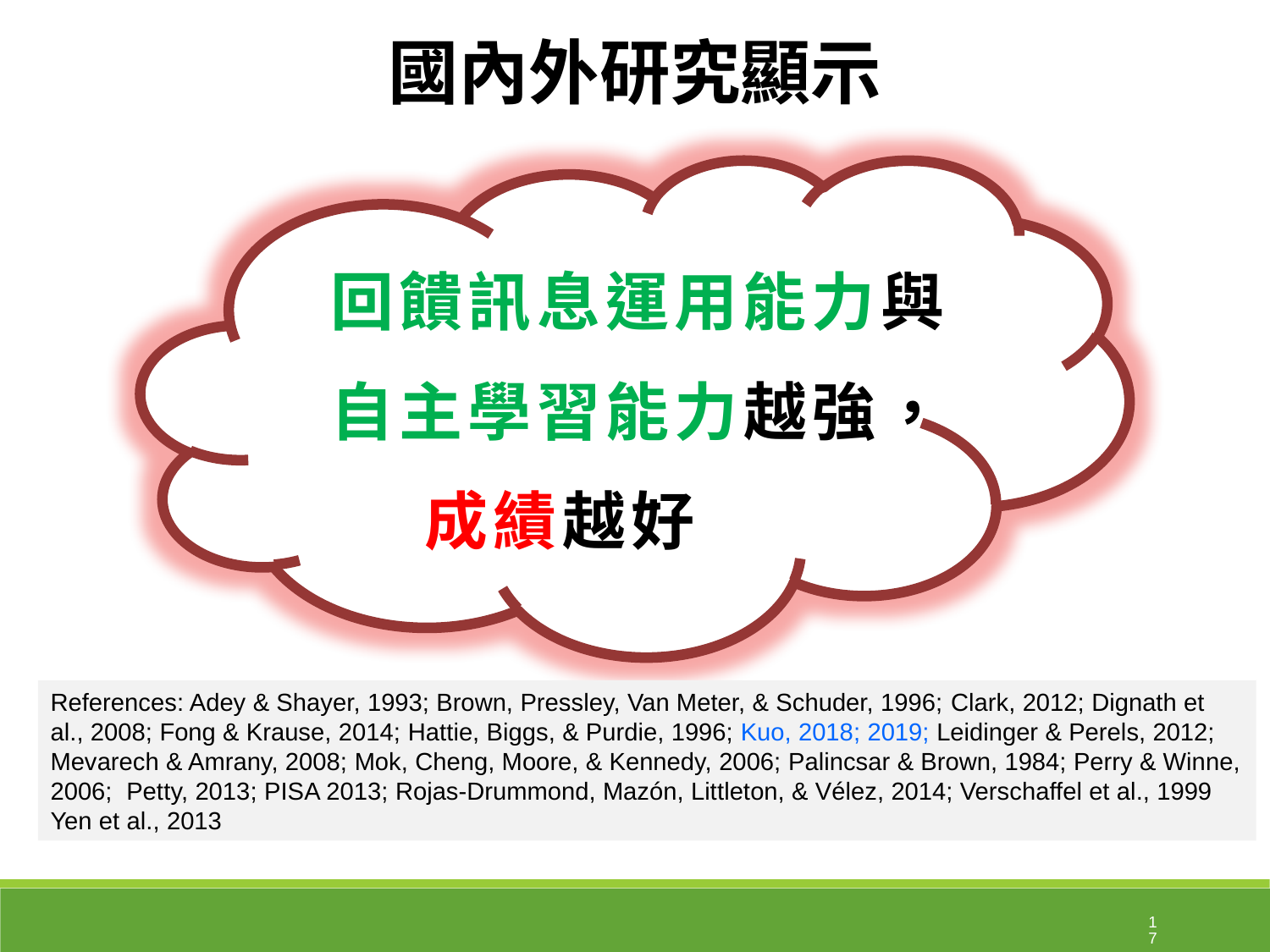

國內外研究顯示

回饋訊息運用能力與
自主學習能力越強，
    成績越好
References: Adey & Shayer, 1993; Brown, Pressley, Van Meter, & Schuder, 1996; Clark, 2012; Dignath et al., 2008; Fong & Krause, 2014; Hattie, Biggs, & Purdie, 1996; Kuo, 2018; 2019; Leidinger & Perels, 2012; Mevarech & Amrany, 2008; Mok, Cheng, Moore, & Kennedy, 2006; Palincsar & Brown, 1984; Perry & Winne, 2006;  Petty, 2013; PISA 2013; Rojas-Drummond, Mazón, Littleton, & Vélez, 2014; Verschaffel et al., 1999 Yen et al., 2013
17